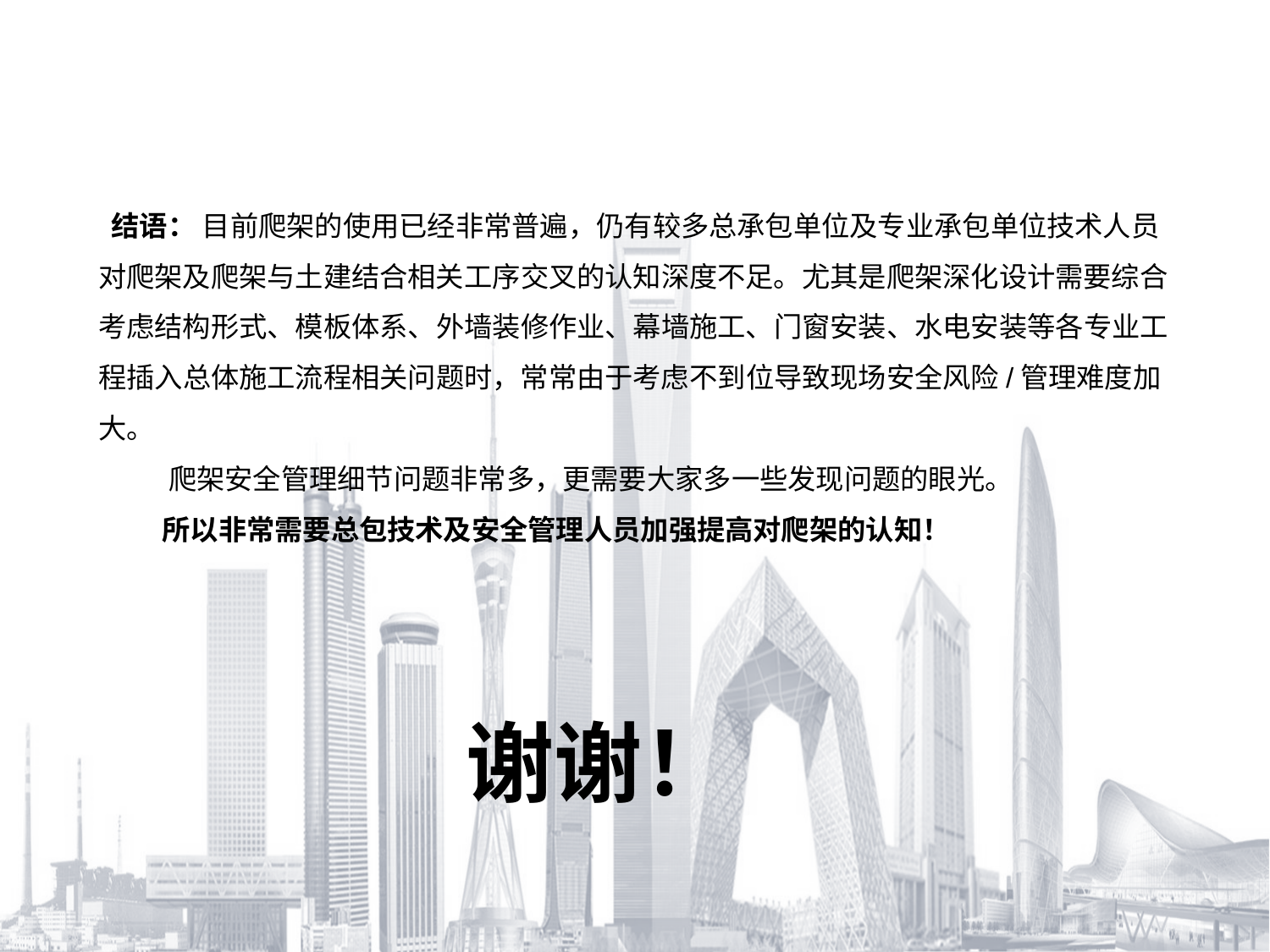

结语： 目前爬架的使用已经非常普遍，仍有较多总承包单位及专业承包单位技术人员对爬架及爬架与土建结合相关工序交叉的认知深度不足。尤其是爬架深化设计需要综合考虑结构形式、模板体系、外墙装修作业、幕墙施工、门窗安装、水电安装等各专业工程插入总体施工流程相关问题时，常常由于考虑不到位导致现场安全风险/管理难度加大。
          爬架安全管理细节问题非常多，更需要大家多一些发现问题的眼光。
         所以非常需要总包技术及安全管理人员加强提高对爬架的认知！
# 谢谢！